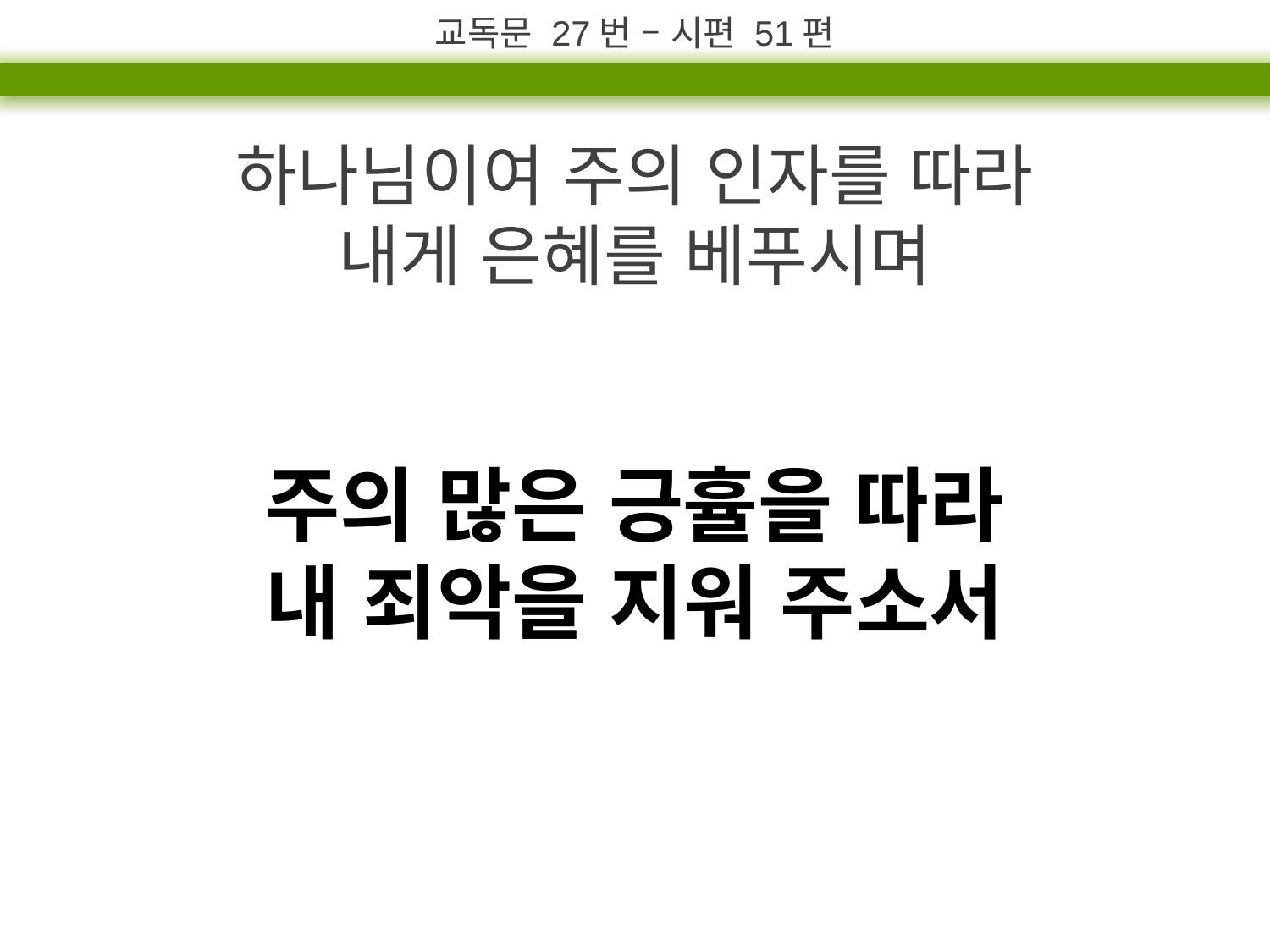

교독문 27번 – 시편 51편

하나님이여 주의 인자를 따라
내게 은혜를 베푸시며
주의 많은 긍휼을 따라
내 죄악을 지워 주소서